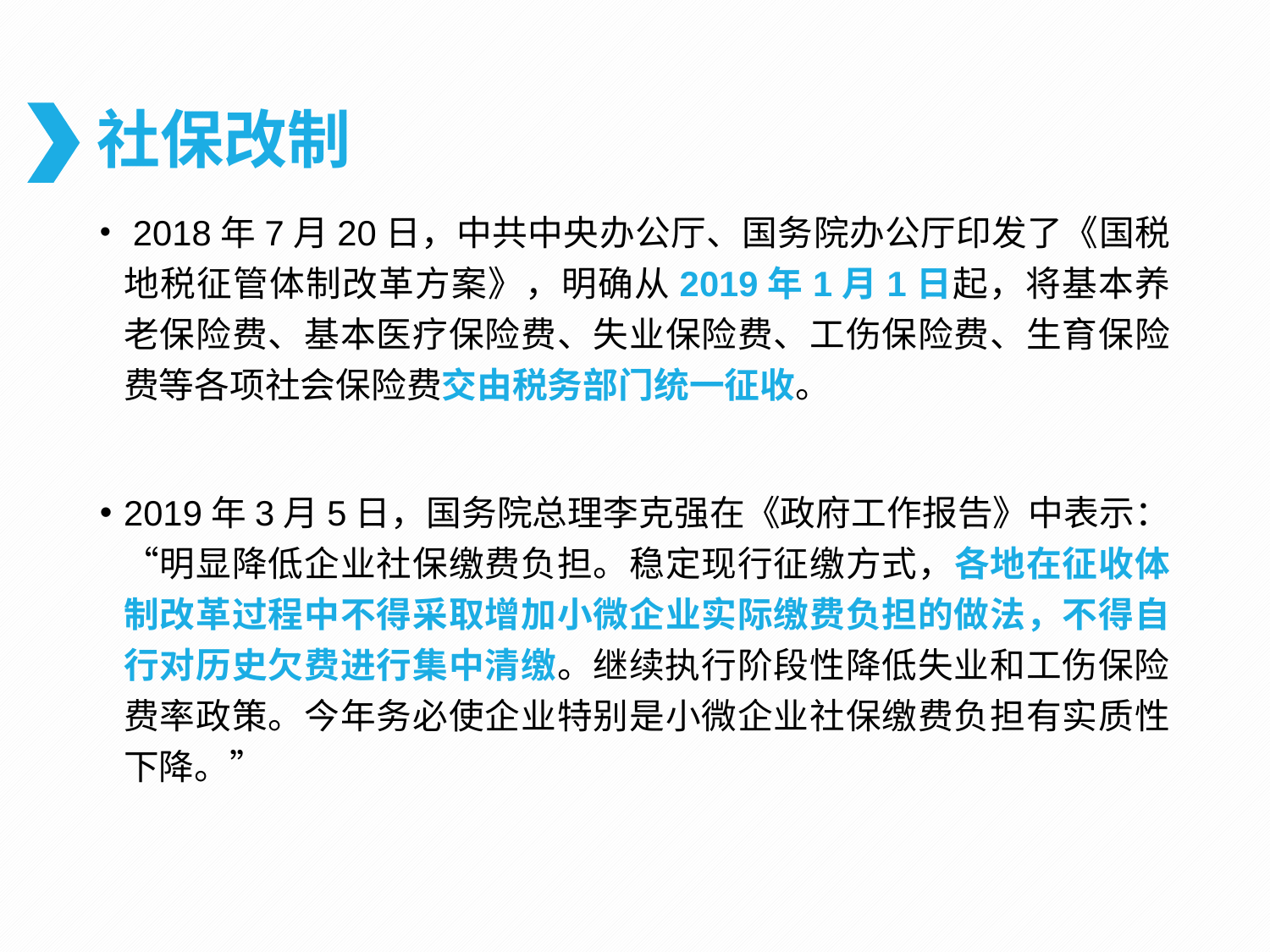

# 社保改制
 2018年7月20日，中共中央办公厅、国务院办公厅印发了《国税地税征管体制改革方案》，明确从2019年1月1日起，将基本养老保险费、基本医疗保险费、失业保险费、工伤保险费、生育保险费等各项社会保险费交由税务部门统一征收。

2019年3月5日，国务院总理李克强在《政府工作报告》中表示：“明显降低企业社保缴费负担。稳定现行征缴方式，各地在征收体制改革过程中不得采取增加小微企业实际缴费负担的做法，不得自行对历史欠费进行集中清缴。继续执行阶段性降低失业和工伤保险费率政策。今年务必使企业特别是小微企业社保缴费负担有实质性下降。”

5